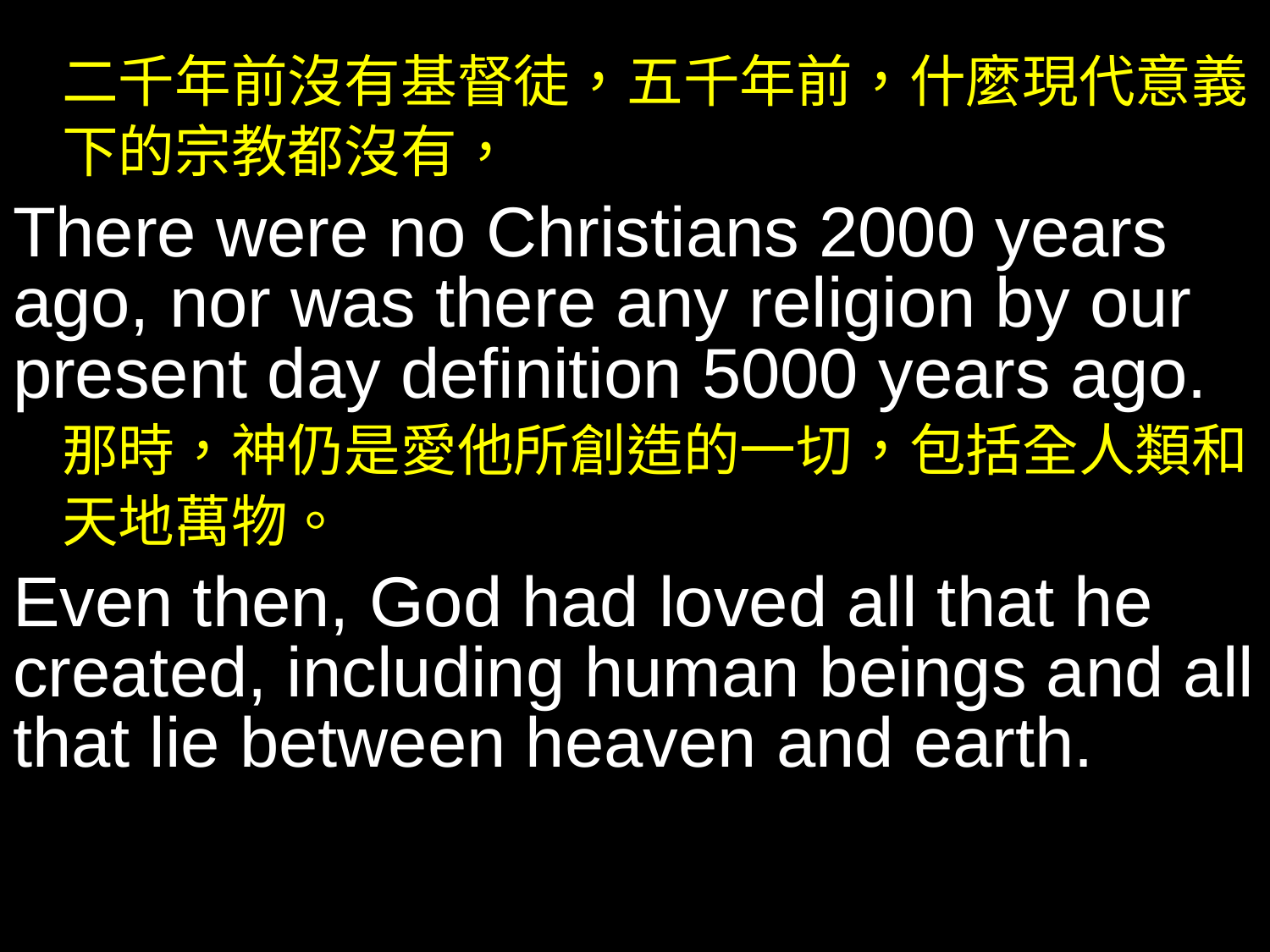

二千年前沒有基督徒，五千年前，什麼現代意義下的宗教都沒有，
There were no Christians 2000 years ago, nor was there any religion by our present day definition 5000 years ago.
那時，神仍是愛他所創造的一切，包括全人類和天地萬物。
Even then, God had loved all that he created, including human beings and all that lie between heaven and earth.